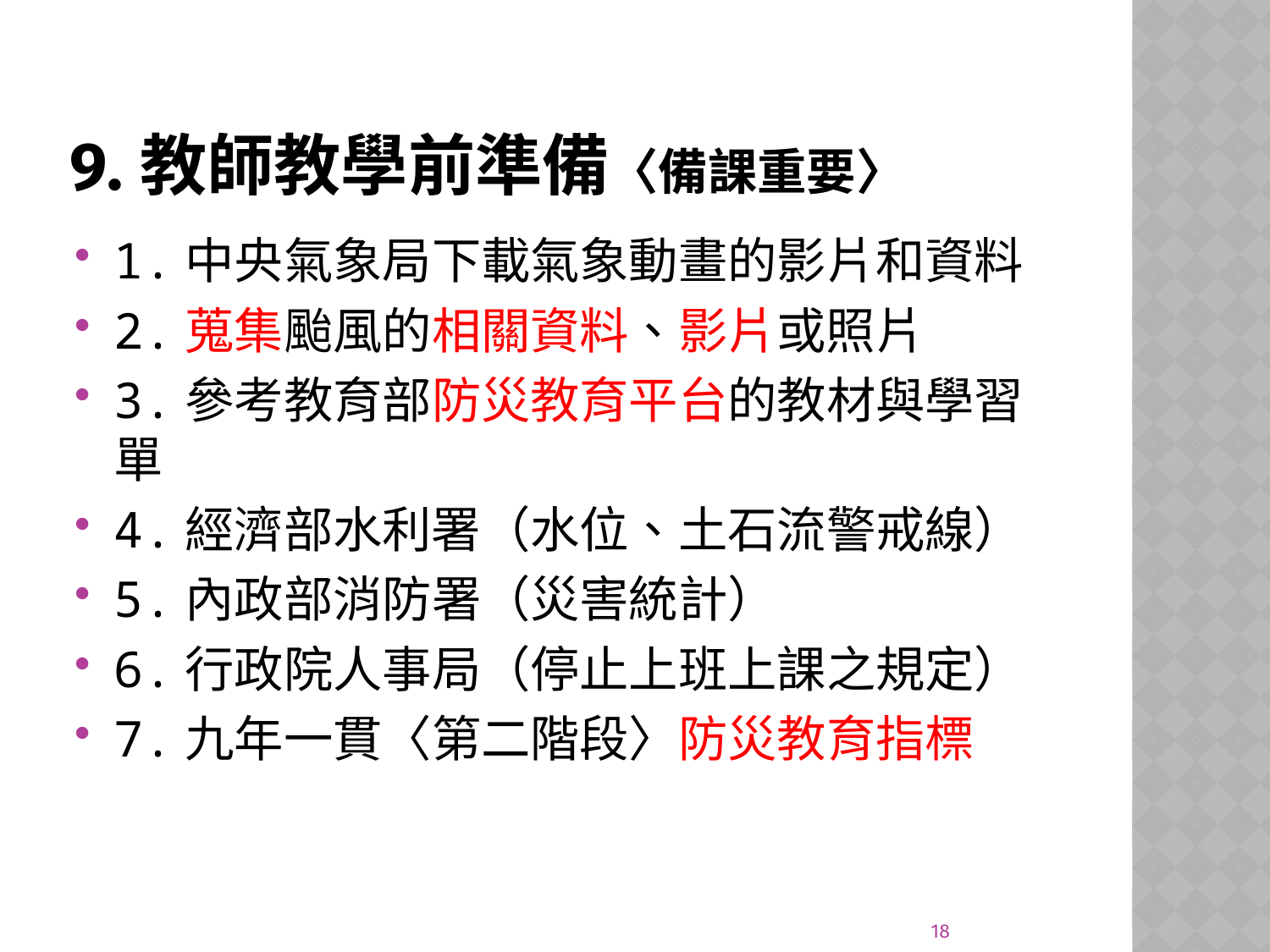

# 9.教師教學前準備〈備課重要〉
1.中央氣象局下載氣象動畫的影片和資料
2.蒐集颱風的相關資料、影片或照片
3.參考教育部防災教育平台的教材與學習單
4.經濟部水利署（水位、土石流警戒線）
5.內政部消防署（災害統計）
6.行政院人事局（停止上班上課之規定）
7.九年一貫〈第二階段〉防災教育指標
18